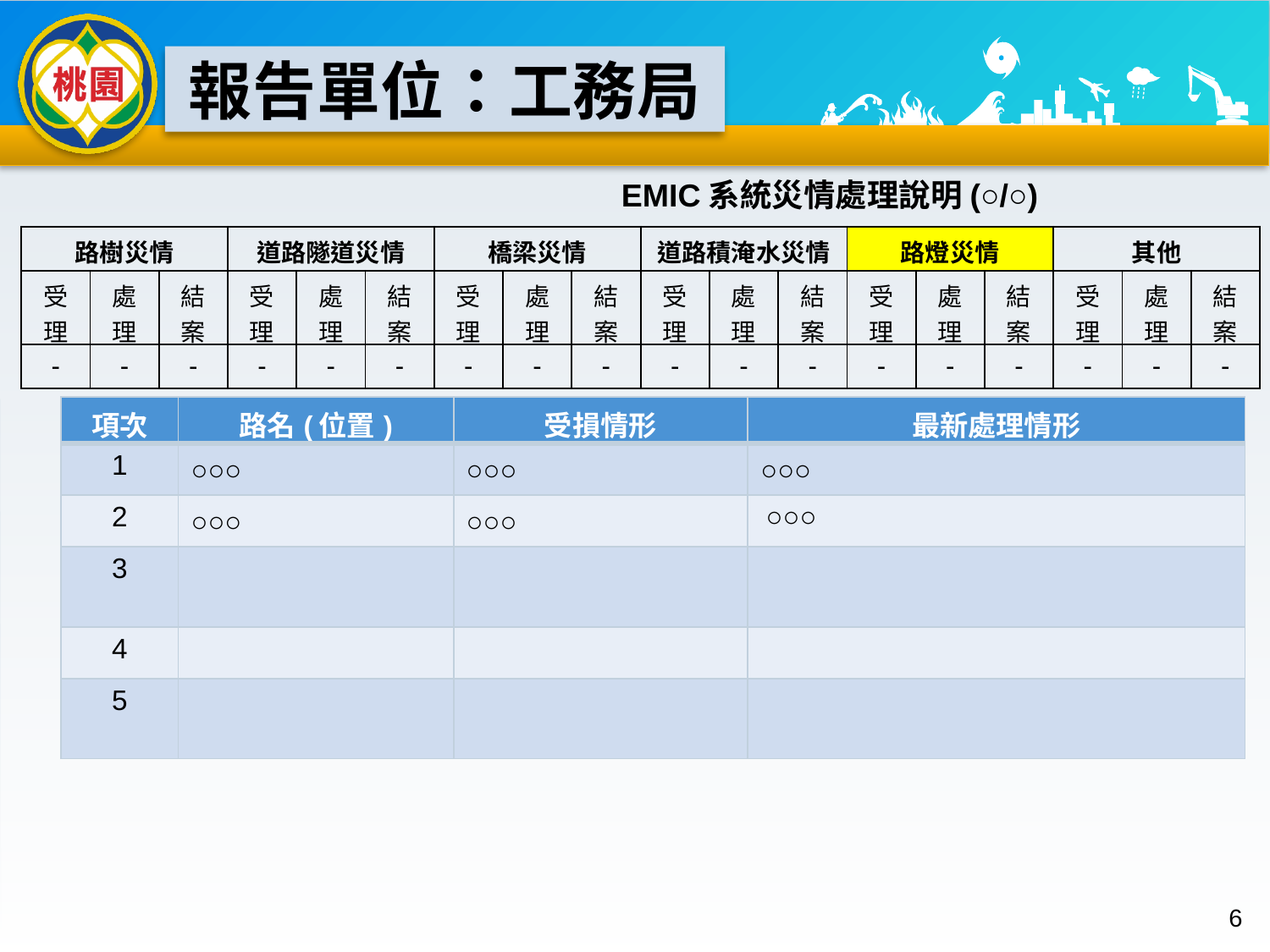

報告單位：工務局
EMIC系統災情處理說明(○/○)
| 路樹災情 |  |  | 道路隧道災情 |  |  | 橋梁災情 |  |  | 道路積淹水災情 |  |  | 路燈災情 |  |  | 其他 |  |  |
| --- | --- | --- | --- | --- | --- | --- | --- | --- | --- | --- | --- | --- | --- | --- | --- | --- | --- |
| 受理 | 處理 | 結案 | 受理 | 處理 | 結案 | 受理 | 處理 | 結案 | 受理 | 處理 | 結案 | 受理 | 處理 | 結案 | 受理 | 處理 | 結案 |
| - | - | - | - | - | - | - | - | - | - | - | - | - | - | - | - | - | - |
| 項次 | 路名(位置) | 受損情形 | 最新處理情形 |
| --- | --- | --- | --- |
| 1 | ○○○ | ○○○ | ○○○ |
| 2 | ○○○ | ○○○ | ○○○ |
| 3 |  |  |  |
| 4 |  |  |  |
| 5 |  |  |  |
6